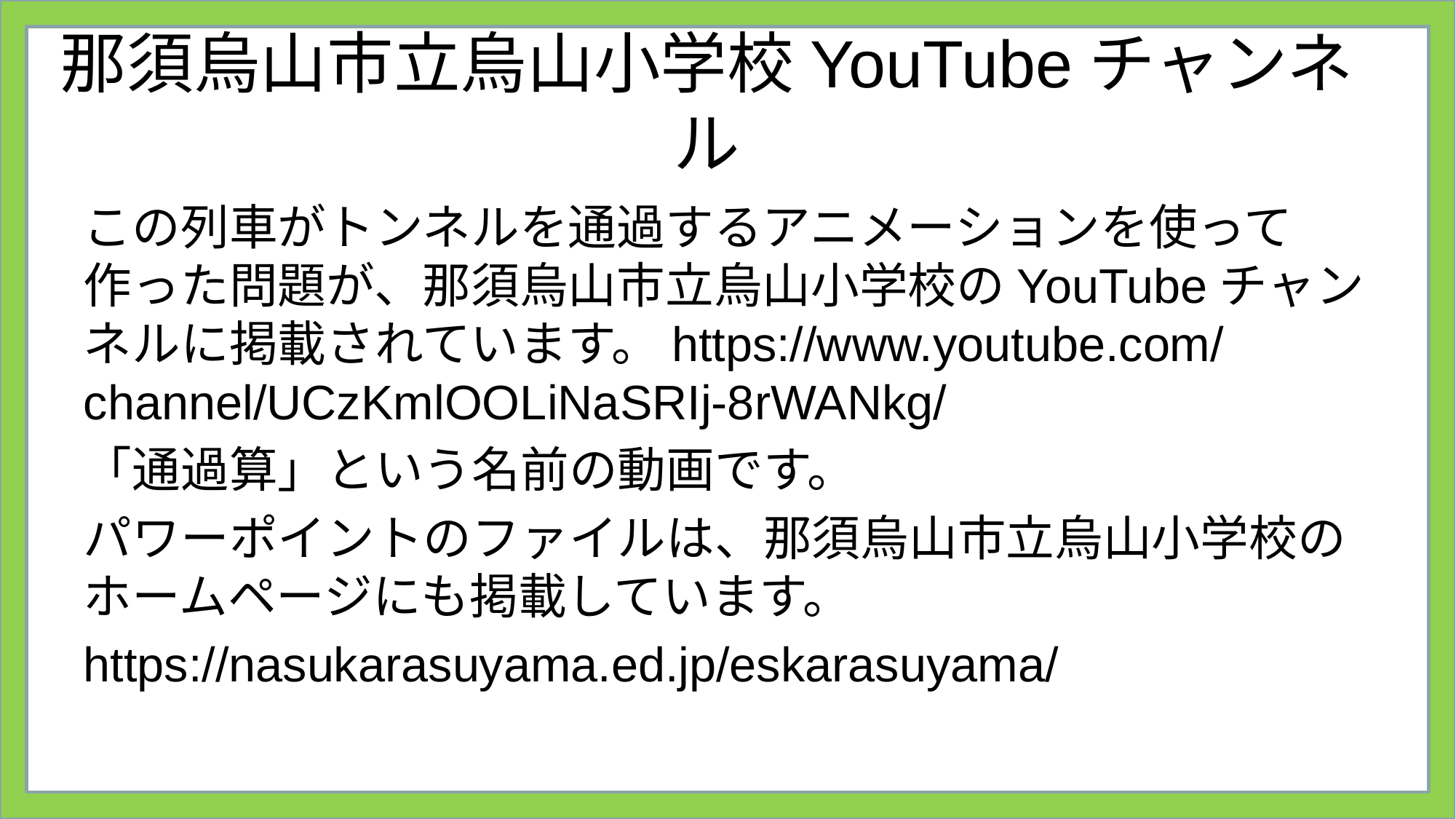

# 那須烏山市立烏山小学校YouTubeチャンネル
この列車がトンネルを通過するアニメーションを使って作った問題が、那須烏山市立烏山小学校のYouTubeチャンネルに掲載されています。https://www.youtube.com/channel/UCzKmlOOLiNaSRIj-8rWANkg/
「通過算」という名前の動画です。
パワーポイントのファイルは、那須烏山市立烏山小学校のホームページにも掲載しています。
https://nasukarasuyama.ed.jp/eskarasuyama/